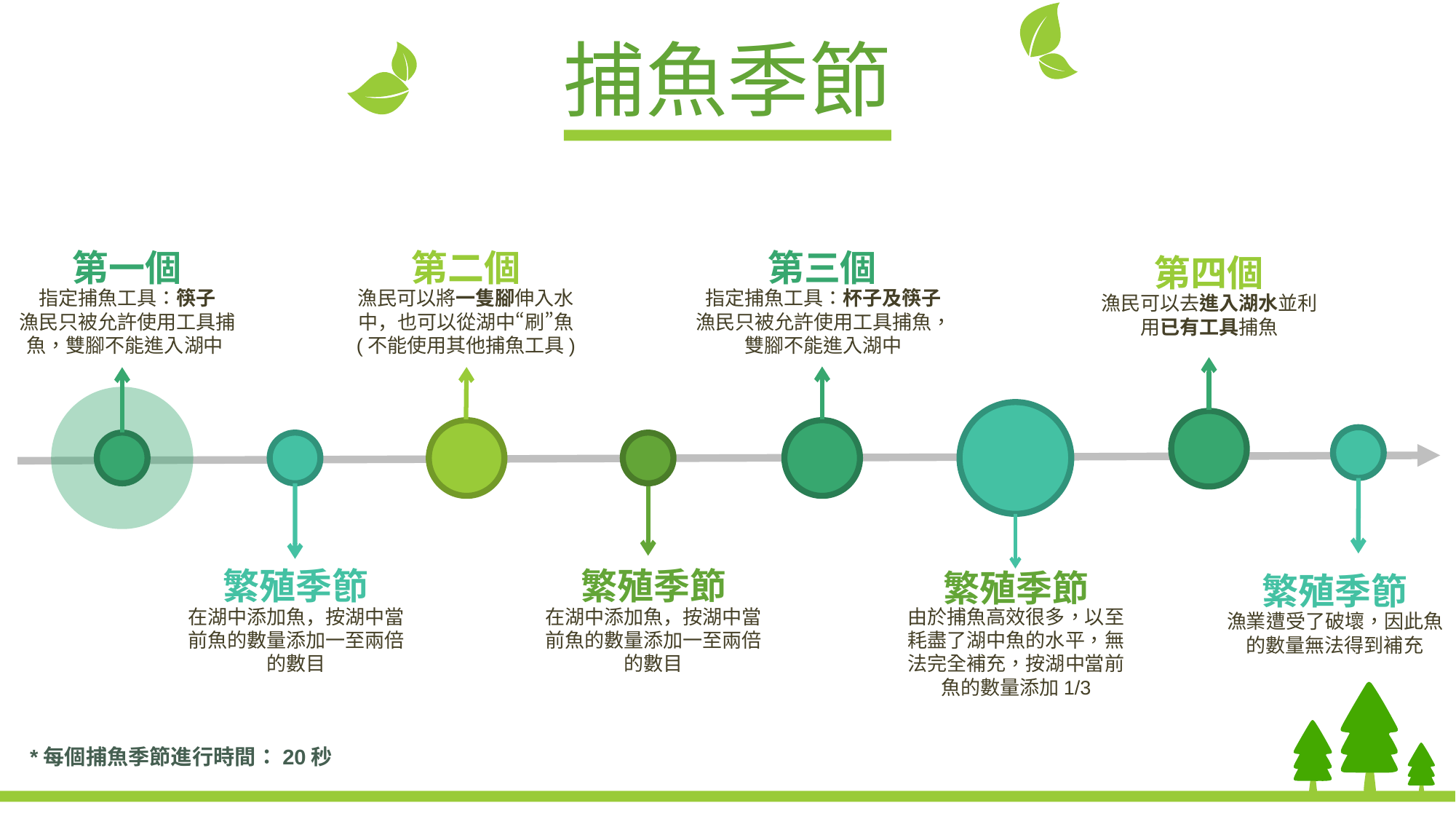

捕魚季節
第一個
指定捕魚工具：筷子
漁民只被允許使用工具捕魚，雙腳不能進入湖中
第二個
漁民可以將一隻腳伸入水中，也可以從湖中“刷”魚
(不能使用其他捕魚工具)
第三個
指定捕魚工具：杯子及筷子
漁民只被允許使用工具捕魚，雙腳不能進入湖中
第四個

漁民可以去進入湖水並利用已有工具捕魚

繁殖季節
在湖中添加魚，按湖中當前魚的數量添加一至兩倍的數目
繁殖季節
在湖中添加魚，按湖中當前魚的數量添加一至兩倍的數目
繁殖季節
由於捕魚高效很多，以至耗盡了湖中魚的水平，無法完全補充，按湖中當前魚的數量添加1/3
繁殖季節
漁業遭受了破壞，因此魚的數量無法得到補充
*每個捕魚季節進行時間：20秒